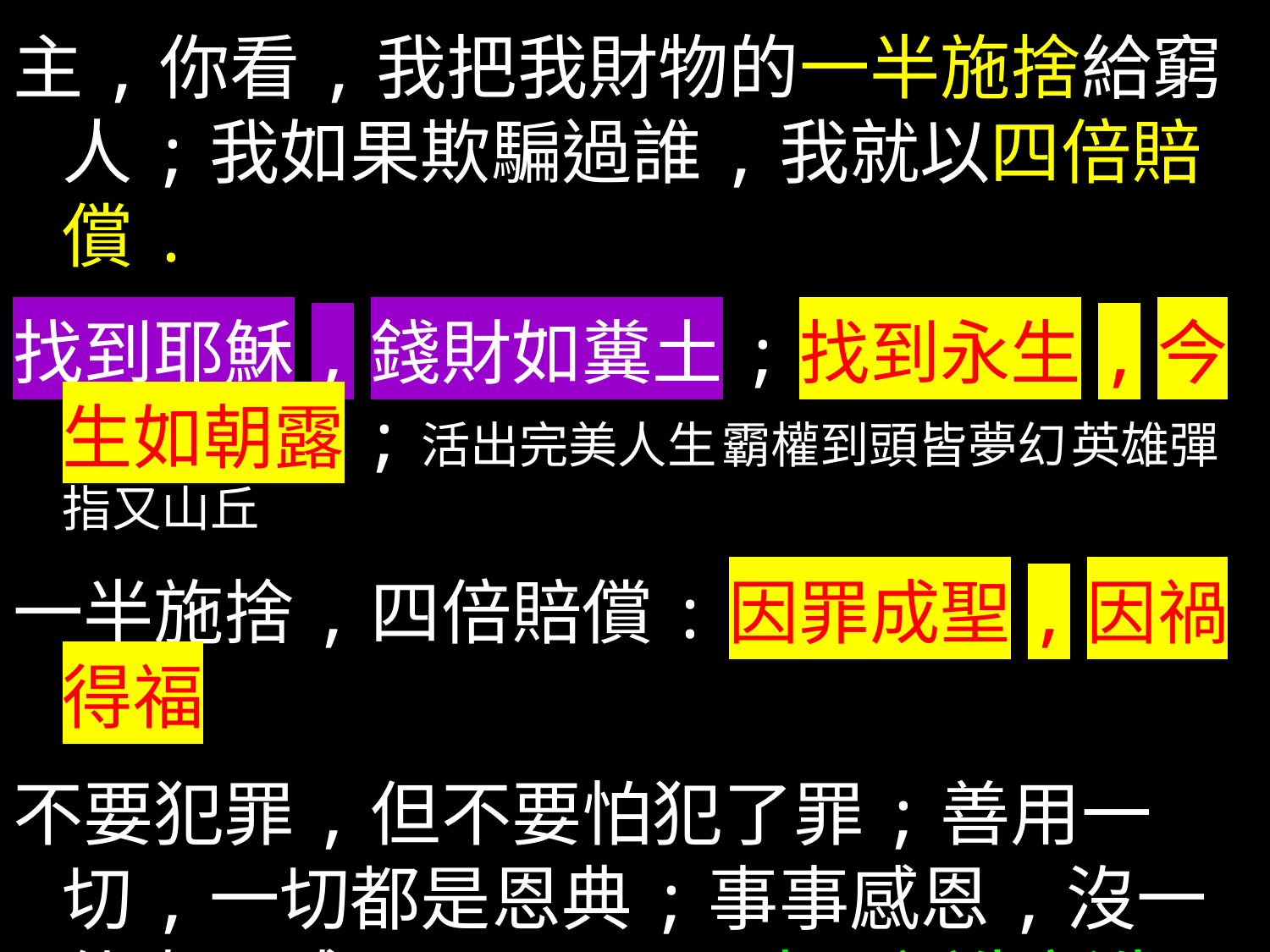

主,你看,我把我財物的一半施捨給窮人;我如果欺騙過誰,我就以四倍賠償.
找到耶穌,錢財如糞土;找到永生,今生如朝露;活出完美人生 霸權到頭皆夢幻 英雄彈指又山丘
一半施捨,四倍賠償:因罪成聖,因禍得福
不要犯罪,但不要怕犯了罪;善用一切,一切都是恩典;事事感恩,沒一件事不感恩; 罪,原來可誕生新生命!